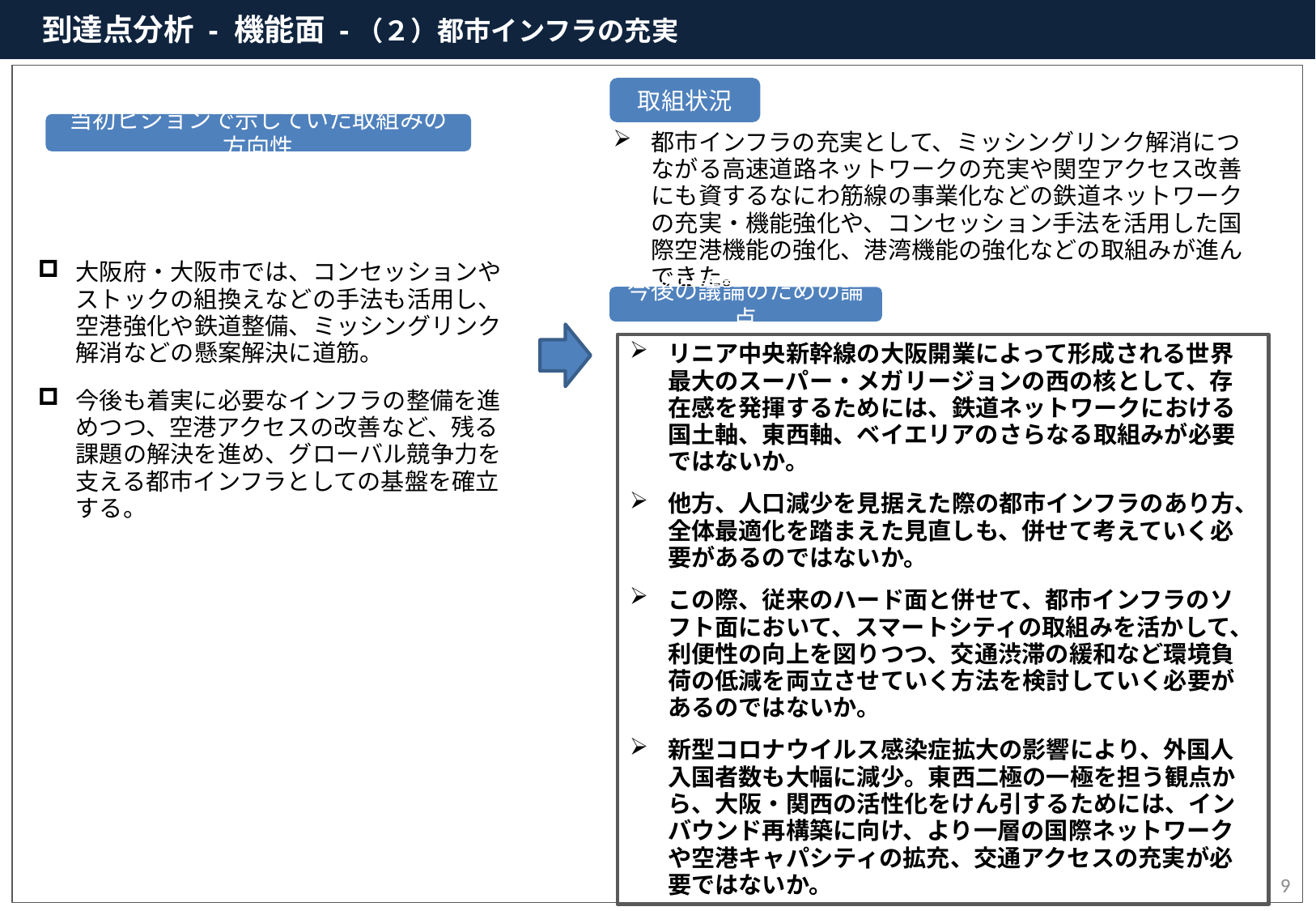

到達点分析 - 機能面 -（２）都市インフラの充実

取組状況
当初ビジョンで示していた取組みの方向性
都市インフラの充実として、ミッシングリンク解消につながる高速道路ネットワークの充実や関空アクセス改善にも資するなにわ筋線の事業化などの鉄道ネットワークの充実・機能強化や、コンセッション手法を活用した国際空港機能の強化、港湾機能の強化などの取組みが進んできた。
大阪府・大阪市では、コンセッションやストックの組換えなどの手法も活用し、空港強化や鉄道整備、ミッシングリンク解消などの懸案解決に道筋。
今後も着実に必要なインフラの整備を進めつつ、空港アクセスの改善など、残る課題の解決を進め、グローバル競争力を支える都市インフラとしての基盤を確立する。
今後の議論のための論点

リニア中央新幹線の大阪開業によって形成される世界最大のスーパー・メガリージョンの西の核として、存在感を発揮するためには、鉄道ネットワークにおける国土軸、東西軸、ベイエリアのさらなる取組みが必要ではないか。
他方、人口減少を見据えた際の都市インフラのあり方、全体最適化を踏まえた見直しも、併せて考えていく必要があるのではないか。
この際、従来のハード面と併せて、都市インフラのソフト面において、スマートシティの取組みを活かして、利便性の向上を図りつつ、交通渋滞の緩和など環境負荷の低減を両立させていく方法を検討していく必要があるのではないか。
新型コロナウイルス感染症拡大の影響により、外国人入国者数も大幅に減少。東西二極の一極を担う観点から、大阪・関西の活性化をけん引するためには、インバウンド再構築に向け、より一層の国際ネットワークや空港キャパシティの拡充、交通アクセスの充実が必要ではないか。
9